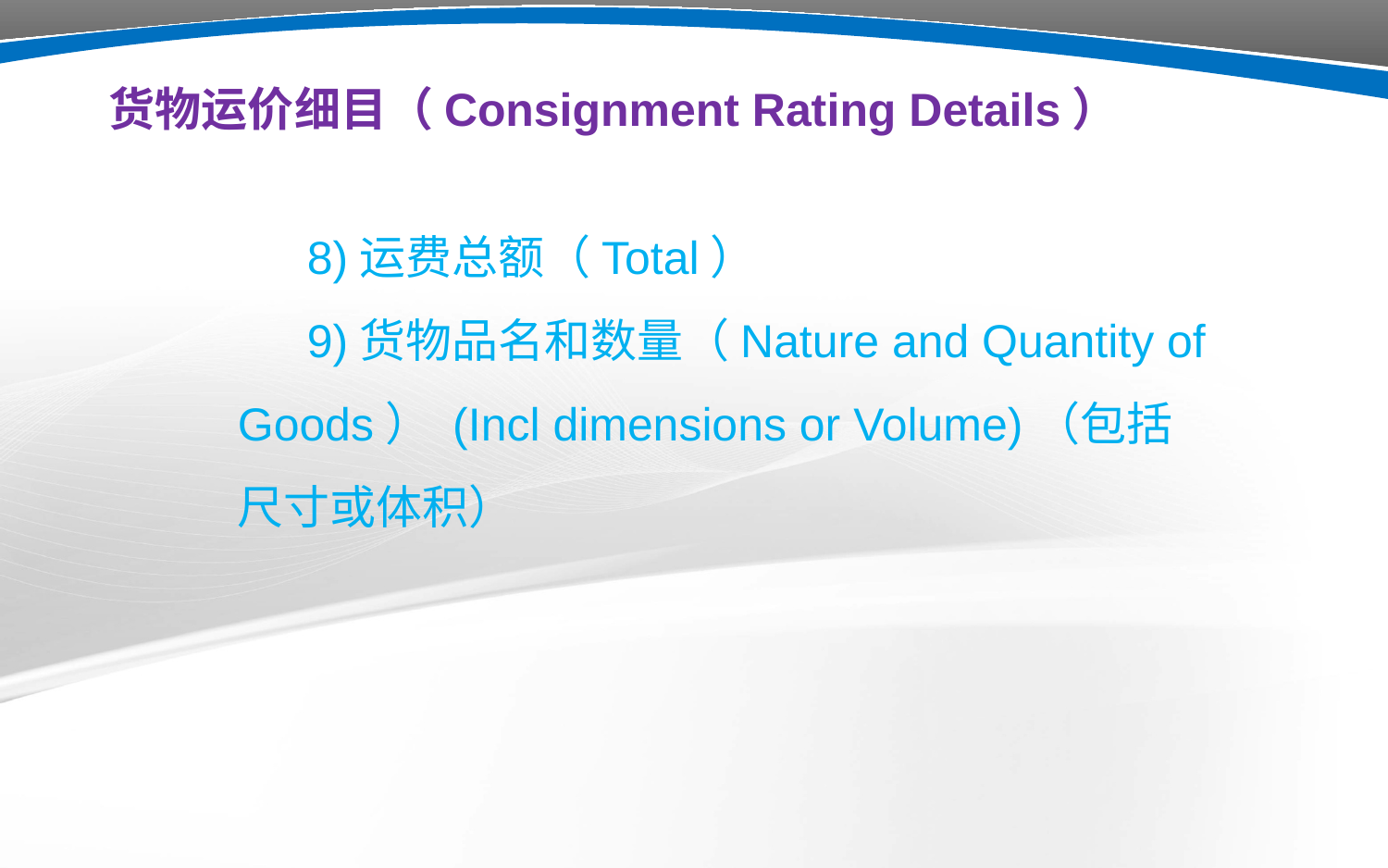

货物运价细目（Consignment Rating Details）
8)运费总额（Total）
9)货物品名和数量（Nature and Quantity of Goods） (Incl dimensions or Volume)（包括尺寸或体积）